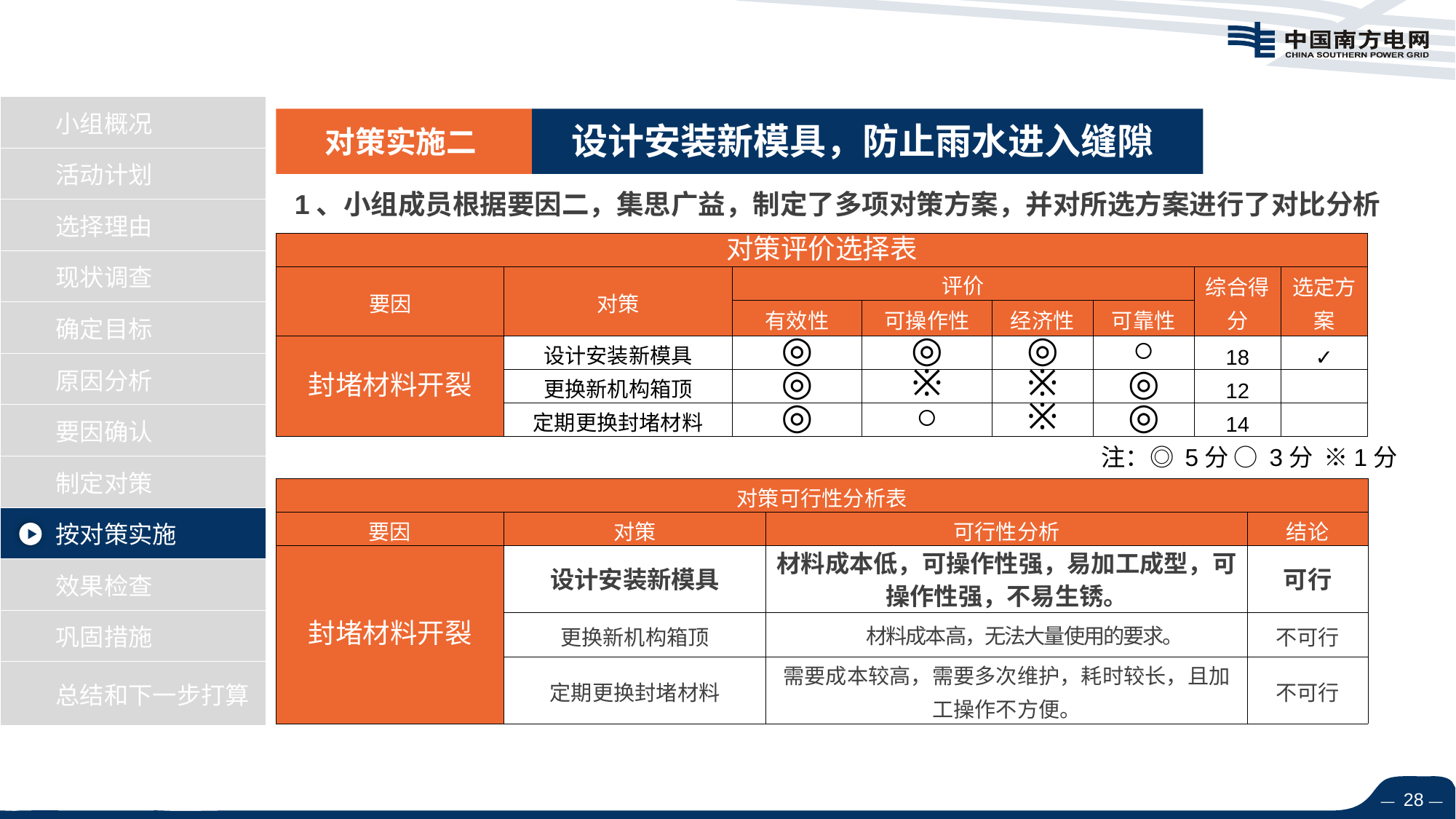

设计安装新模具，防止雨水进入缝隙
对策实施二
 1、小组成员根据要因二，集思广益，制定了多项对策方案，并对所选方案进行了对比分析
| 对策评价选择表 |  |  |  |  |  |  |  |
| --- | --- | --- | --- | --- | --- | --- | --- |
| 要因 | 对策 | 评价 |  |  |  | 综合得分 | 选定方案 |
|  |  | 有效性 | 可操作性 | 经济性 | 可靠性 |  |  |
| 封堵材料开裂 | 设计安装新模具 | ◎ | ◎ | ◎ | ○ | 18 | ✓ |
|  | 更换新机构箱顶 | ◎ | ※ | ※ | ◎ | 12 |  |
|  | 定期更换封堵材料 | ◎ | ○ | ※ | ◎ | 14 |  |
 注：◎ 5分 ○ 3分  ※1分
| 对策可行性分析表 |  |  |  |
| --- | --- | --- | --- |
| 要因 | 对策 | 可行性分析 | 结论 |
| 封堵材料开裂 | 设计安装新模具 | 材料成本低，可操作性强，易加工成型，可操作性强，不易生锈。 | 可行 |
|  | 更换新机构箱顶 | 材料成本高，无法大量使用的要求。 | 不可行 |
|  | 定期更换封堵材料 | 需要成本较高，需要多次维护，耗时较长，且加工操作不方便。 | 不可行 |